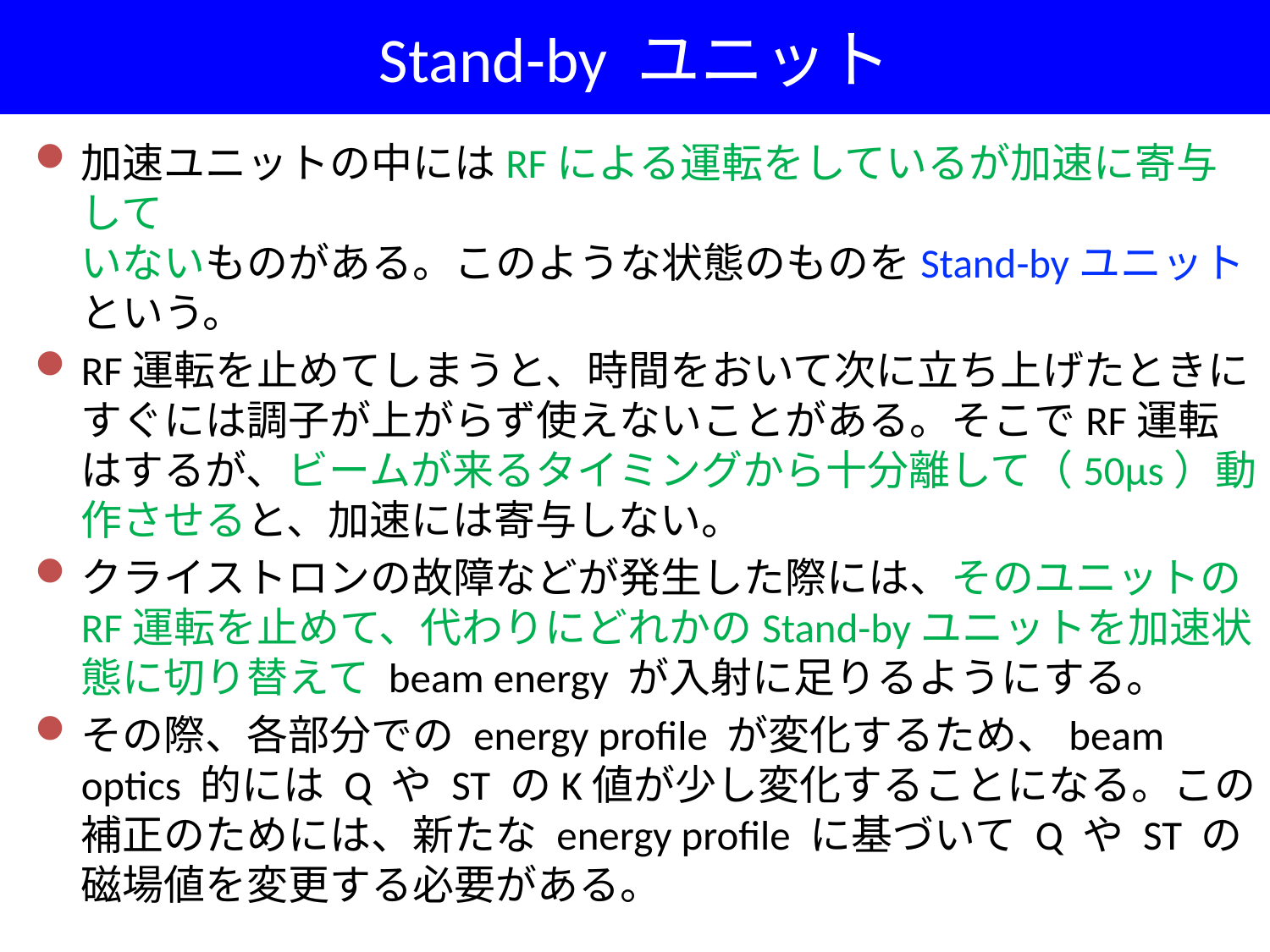

# Stand-by ユニット
加速ユニットの中にはRFによる運転をしているが加速に寄与して
いないものがある。このような状態のものをStand-byユニットという。
RF運転を止めてしまうと、時間をおいて次に立ち上げたときにすぐには調子が上がらず使えないことがある。そこでRF運転はするが、ビームが来るタイミングから十分離して（50μs）動作させると、加速には寄与しない。
クライストロンの故障などが発生した際には、そのユニットのRF運転を止めて、代わりにどれかのStand-byユニットを加速状態に切り替えて beam energy が入射に足りるようにする。
その際、各部分での energy profile が変化するため、beam optics 的には Q や ST のK値が少し変化することになる。この補正のためには、新たな energy profile に基づいて Q や ST の磁場値を変更する必要がある。